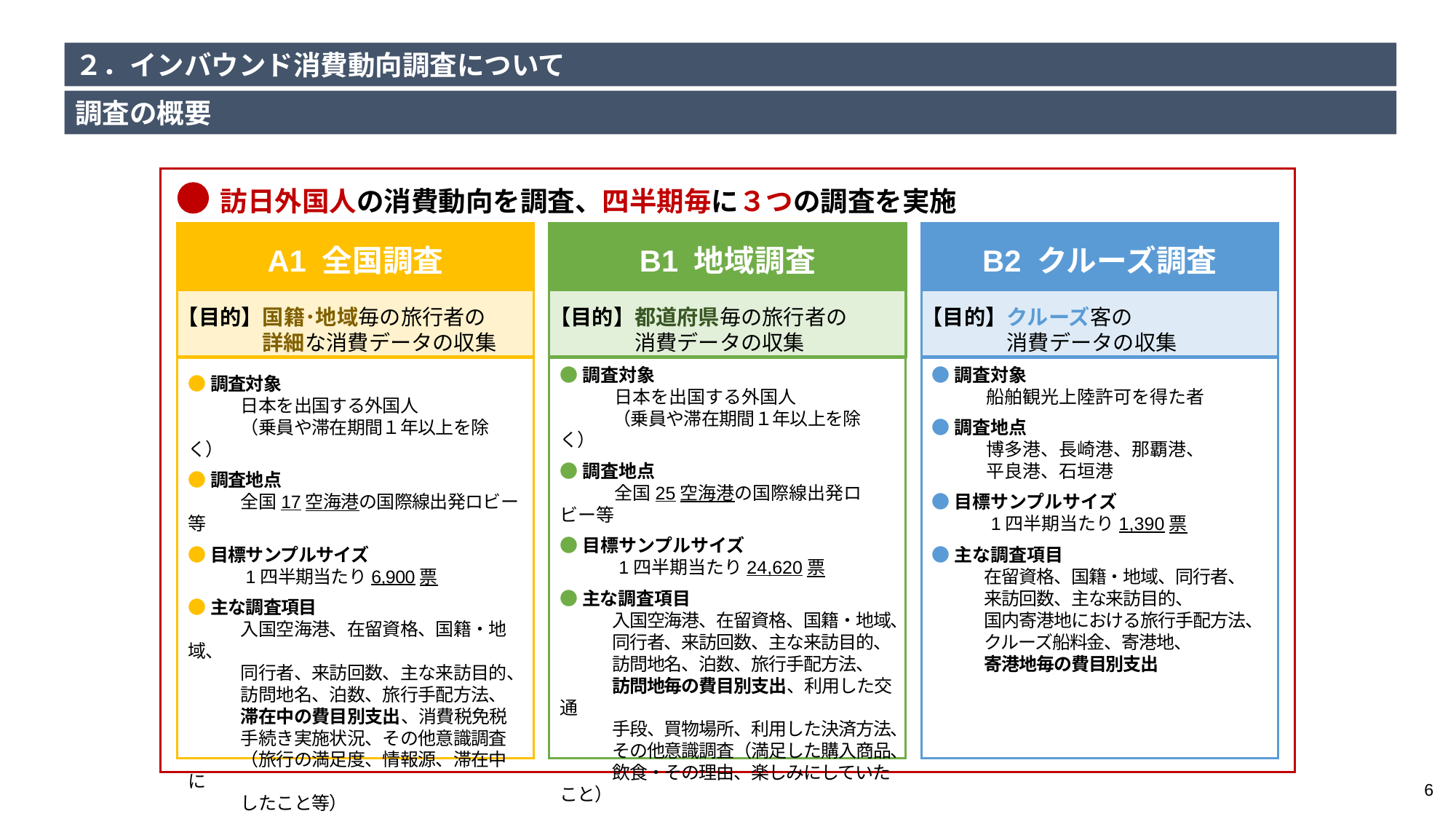

２．インバウンド消費動向調査について
調査の概要

● 訪日外国人の消費動向を調査、四半期毎に３つの調査を実施

A1 全国調査
B1 地域調査
B2 クルーズ調査

【目的】国籍･地域毎の旅行者の
　　　　詳細な消費データの収集
【目的】都道府県毎の旅行者の
　　　　消費データの収集
【目的】クルーズ客の
　　　　消費データの収集

●調査対象
　　　船舶観光上陸許可を得た者
●調査地点
　　　博多港、長崎港、那覇港、
　　　平良港、石垣港
●目標サンプルサイズ
　　　1四半期当たり1,390票
●主な調査項目
　　　在留資格、国籍・地域、同行者、
　　　来訪回数、主な来訪目的、
　　　国内寄港地における旅行手配方法、
　　　クルーズ船料金、寄港地、
　　　寄港地毎の費目別支出

●調査対象
　　　日本を出国する外国人
　　　（乗員や滞在期間１年以上を除く）
●調査地点
　　　全国25空海港の国際線出発ロビー等
●目標サンプルサイズ
　　　1四半期当たり24,620票
●主な調査項目
　　　入国空海港、在留資格、国籍・地域、
　　　同行者、来訪回数、主な来訪目的、
　　　訪問地名、泊数、旅行手配方法、
　　　訪問地毎の費目別支出、利用した交通
　　　手段、買物場所、利用した決済方法、
　　　その他意識調査（満足した購入商品、
　　　飲食・その理由、楽しみにしていたこと）
●調査対象
　　　日本を出国する外国人
　　　（乗員や滞在期間１年以上を除く）
●調査地点
　　　全国17空海港の国際線出発ロビー等
●目標サンプルサイズ
　　　1四半期当たり6,900票
●主な調査項目
　　　入国空海港、在留資格、国籍・地域、
　　　同行者、来訪回数、主な来訪目的、
　　　訪問地名、泊数、旅行手配方法、
　　　滞在中の費目別支出、消費税免税
　　　手続き実施状況、その他意識調査
　　　（旅行の満足度、情報源、滞在中に
　　　したこと等）

6